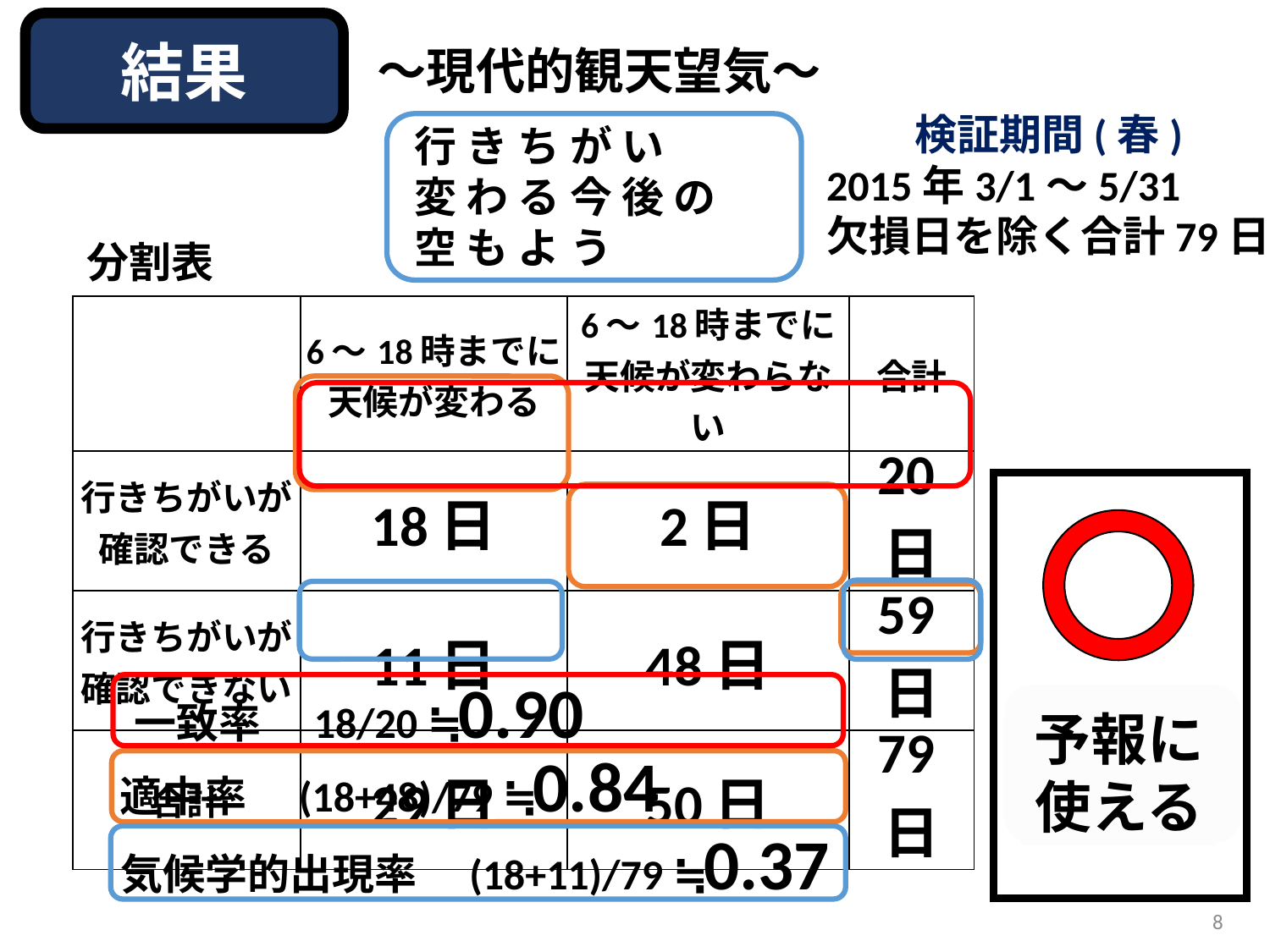

青空がなく、上層と下層で
異なる雲の流れが確認できる日は
天気の変わり目
結果
～現代的観天望気～
検証期間(春)
2015年3/1～5/31
欠損日を除く合計79日
行 き ち が い
変 わ る 今 後 の
空 も よ う

分割表
|  | 6～18時までに 天候が変わる | 6～18時までに 天候が変わらない | 合計 |
| --- | --- | --- | --- |
| 行きちがいが 確認できる | 18日 | 2日 | 20日 |
| 行きちがいが 確認できない | 11日 | 48日 | 59日 |
| 合計 | 29日 | 50日 | 79日 |

予報に
使える

一致率　18/20 ≒ 0.90

適中率　(18+48)/79 ≒ 0.84

気候学的出現率　(18+11)/79 ≒ 0.37

8